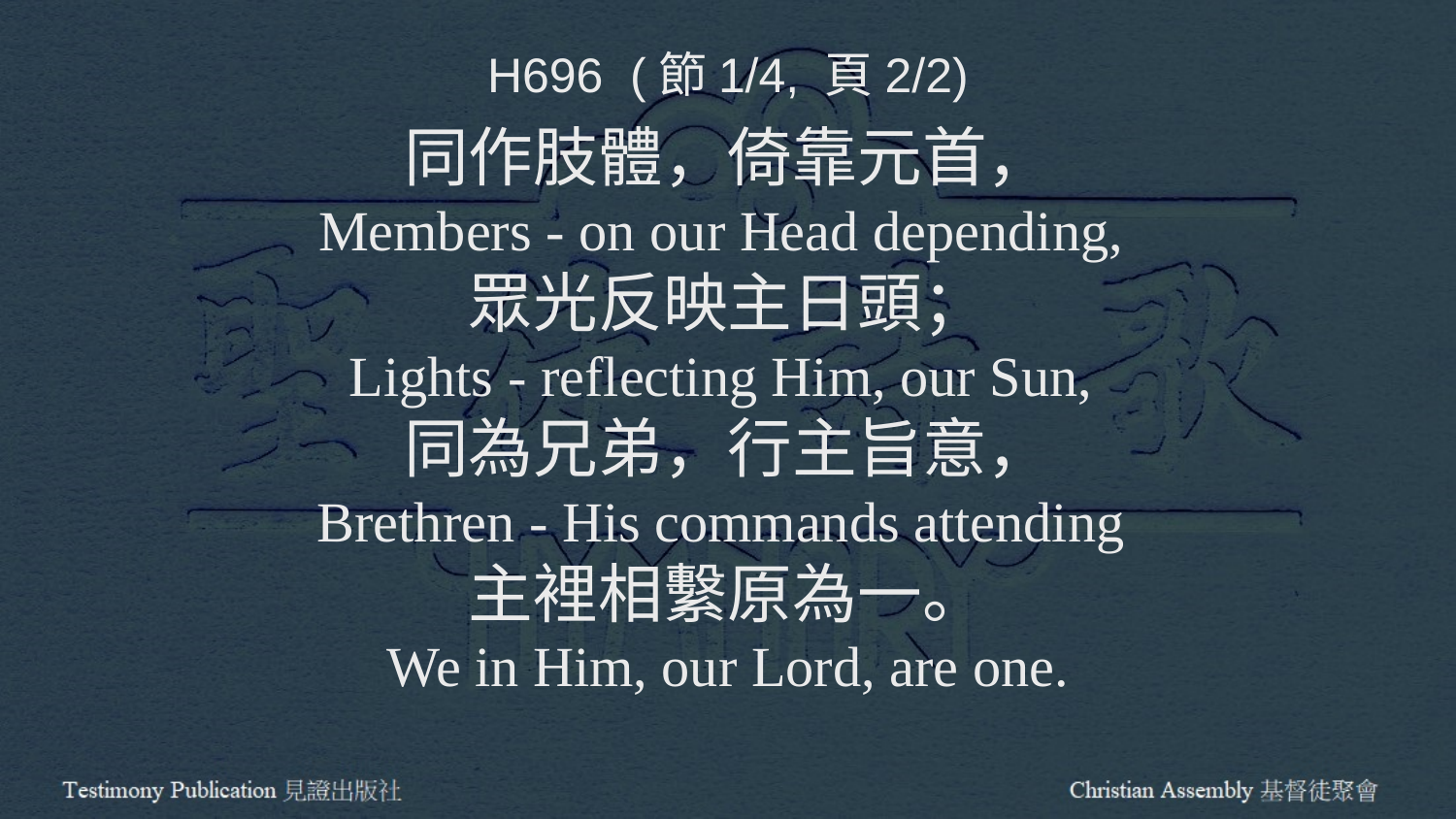

H696  (節1/4, 頁2/2)
同作肢體，倚靠元首，
Members - on our Head depending,
眾光反映主日頭；
Lights - reflecting Him, our Sun,
同為兄弟，行主旨意，
Brethren - His commands attending
主裡相繫原為一。
We in Him, our Lord, are one.